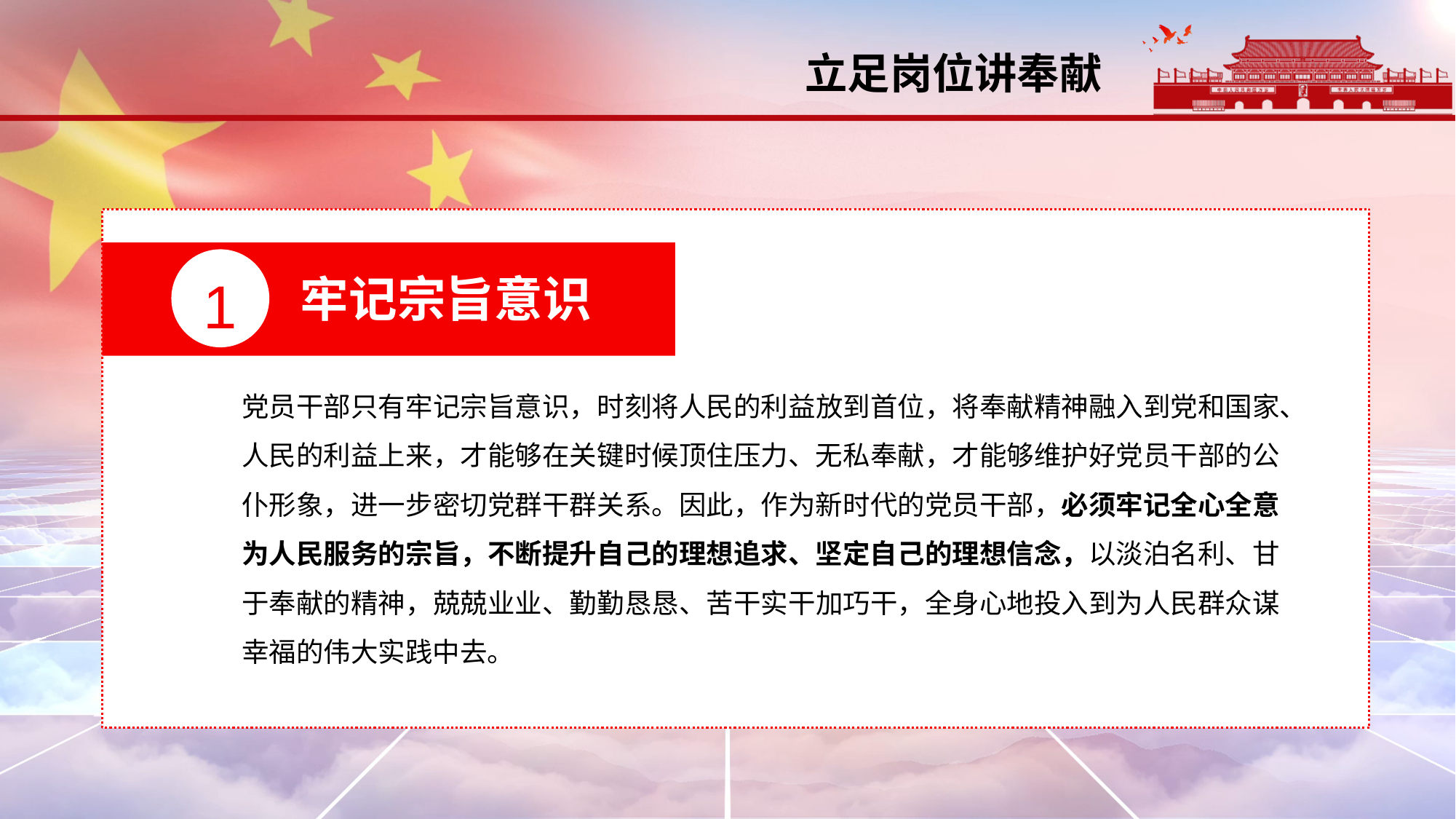

1
牢记宗旨意识
党员干部只有牢记宗旨意识，时刻将人民的利益放到首位，将奉献精神融入到党和国家、人民的利益上来，才能够在关键时候顶住压力、无私奉献，才能够维护好党员干部的公仆形象，进一步密切党群干群关系。因此，作为新时代的党员干部，必须牢记全心全意为人民服务的宗旨，不断提升自己的理想追求、坚定自己的理想信念，以淡泊名利、甘于奉献的精神，兢兢业业、勤勤恳恳、苦干实干加巧干，全身心地投入到为人民群众谋幸福的伟大实践中去。